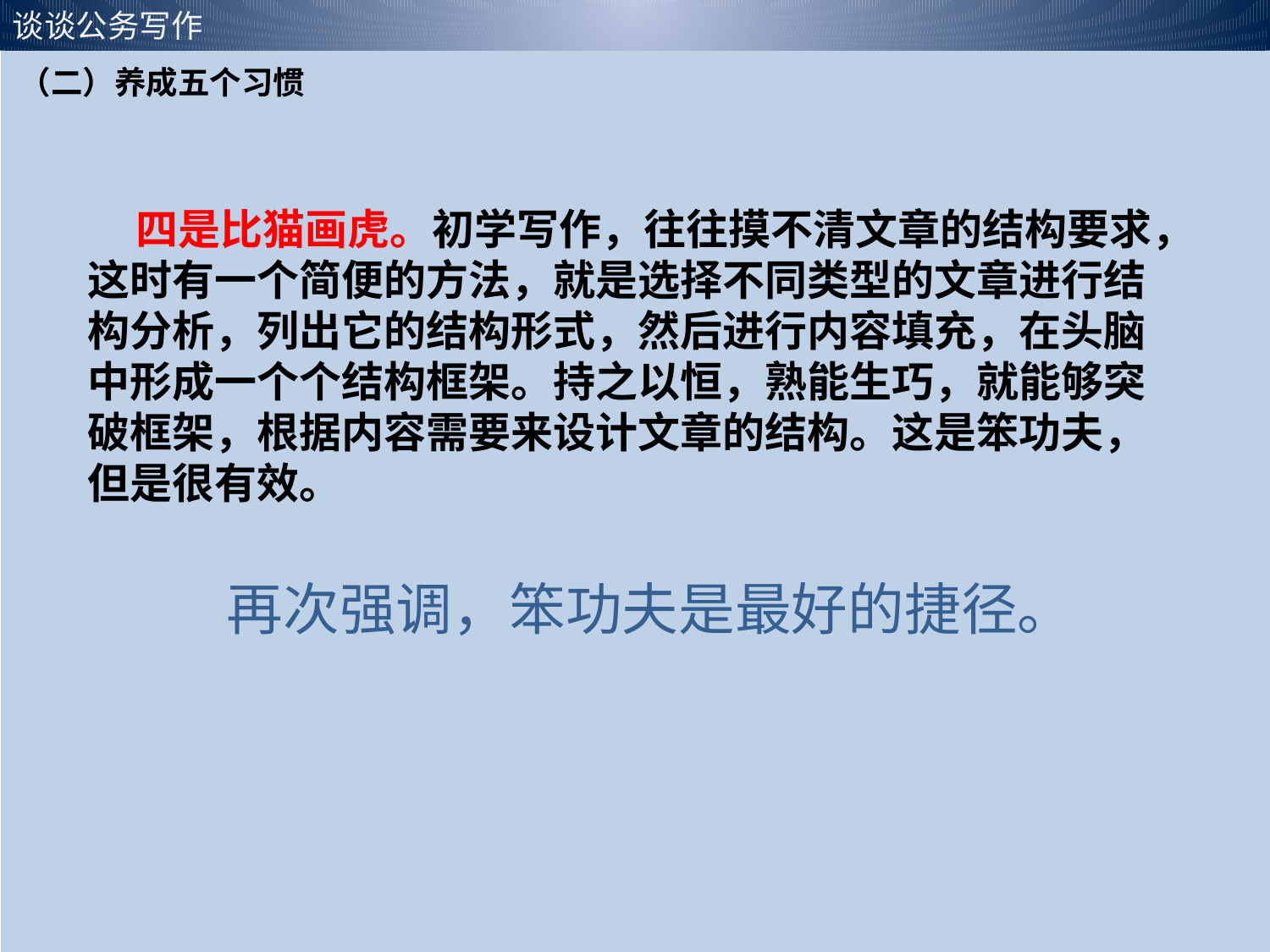

（二）养成五个习惯
     四是比猫画虎。初学写作，往往摸不清文章的结构要求，这时有一个简便的方法，就是选择不同类型的文章进行结构分析，列出它的结构形式，然后进行内容填充，在头脑中形成一个个结构框架。持之以恒，熟能生巧，就能够突破框架，根据内容需要来设计文章的结构。这是笨功夫，但是很有效。

再次强调，笨功夫是最好的捷径。